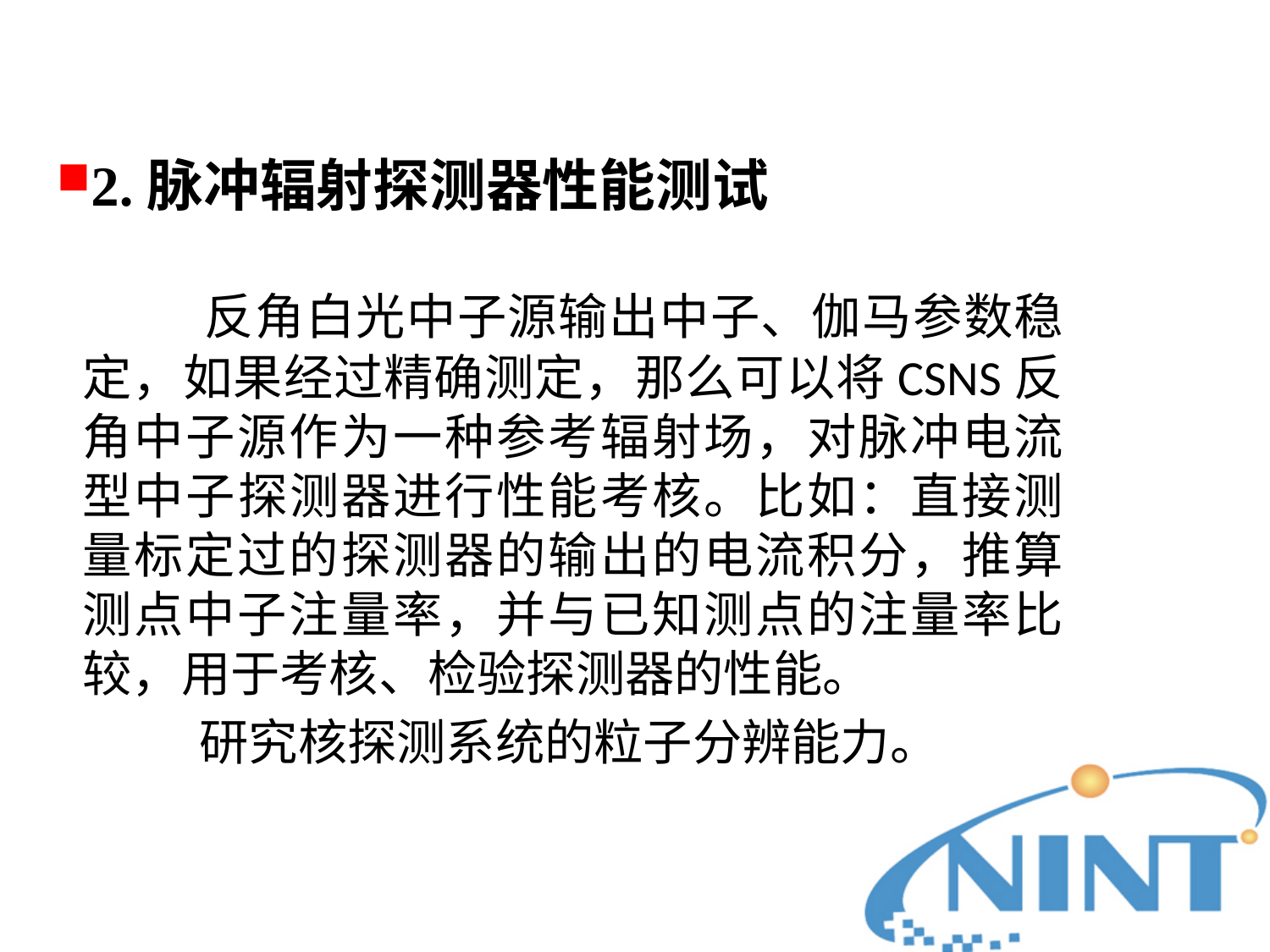

2.脉冲辐射探测器性能测试
        反角白光中子源输出中子、伽马参数稳定，如果经过精确测定，那么可以将CSNS反角中子源作为一种参考辐射场，对脉冲电流型中子探测器进行性能考核。比如：直接测量标定过的探测器的输出的电流积分，推算测点中子注量率，并与已知测点的注量率比较，用于考核、检验探测器的性能。
          研究核探测系统的粒子分辨能力。